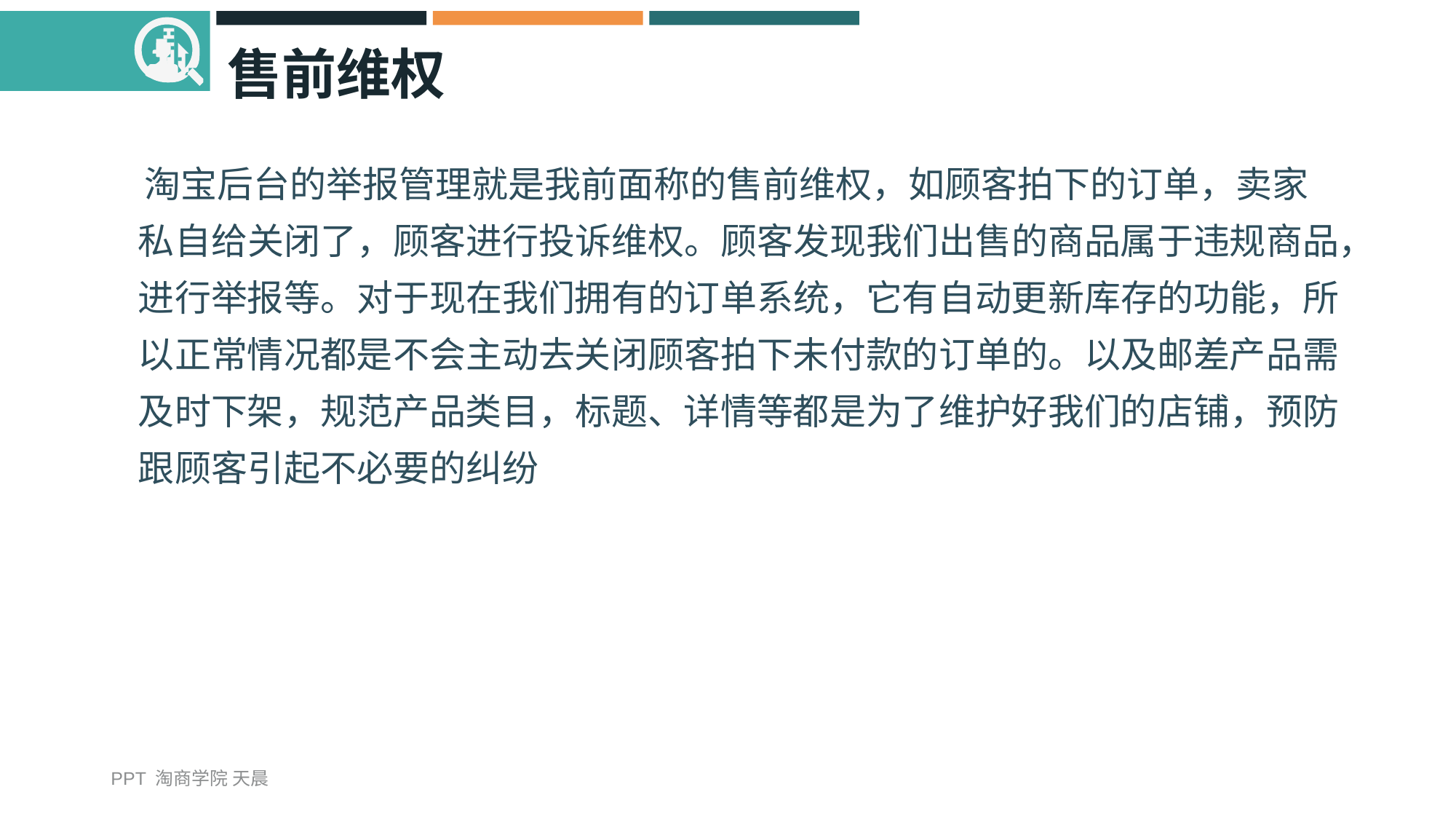

# 售前维权
   淘宝后台的举报管理就是我前面称的售前维权，如顾客拍下的订单，卖家私自给关闭了，顾客进行投诉维权。顾客发现我们出售的商品属于违规商品，进行举报等。对于现在我们拥有的订单系统，它有自动更新库存的功能，所以正常情况都是不会主动去关闭顾客拍下未付款的订单的。以及邮差产品需及时下架，规范产品类目，标题、详情等都是为了维护好我们的店铺，预防跟顾客引起不必要的纠纷

PPT 淘商学院 天晨